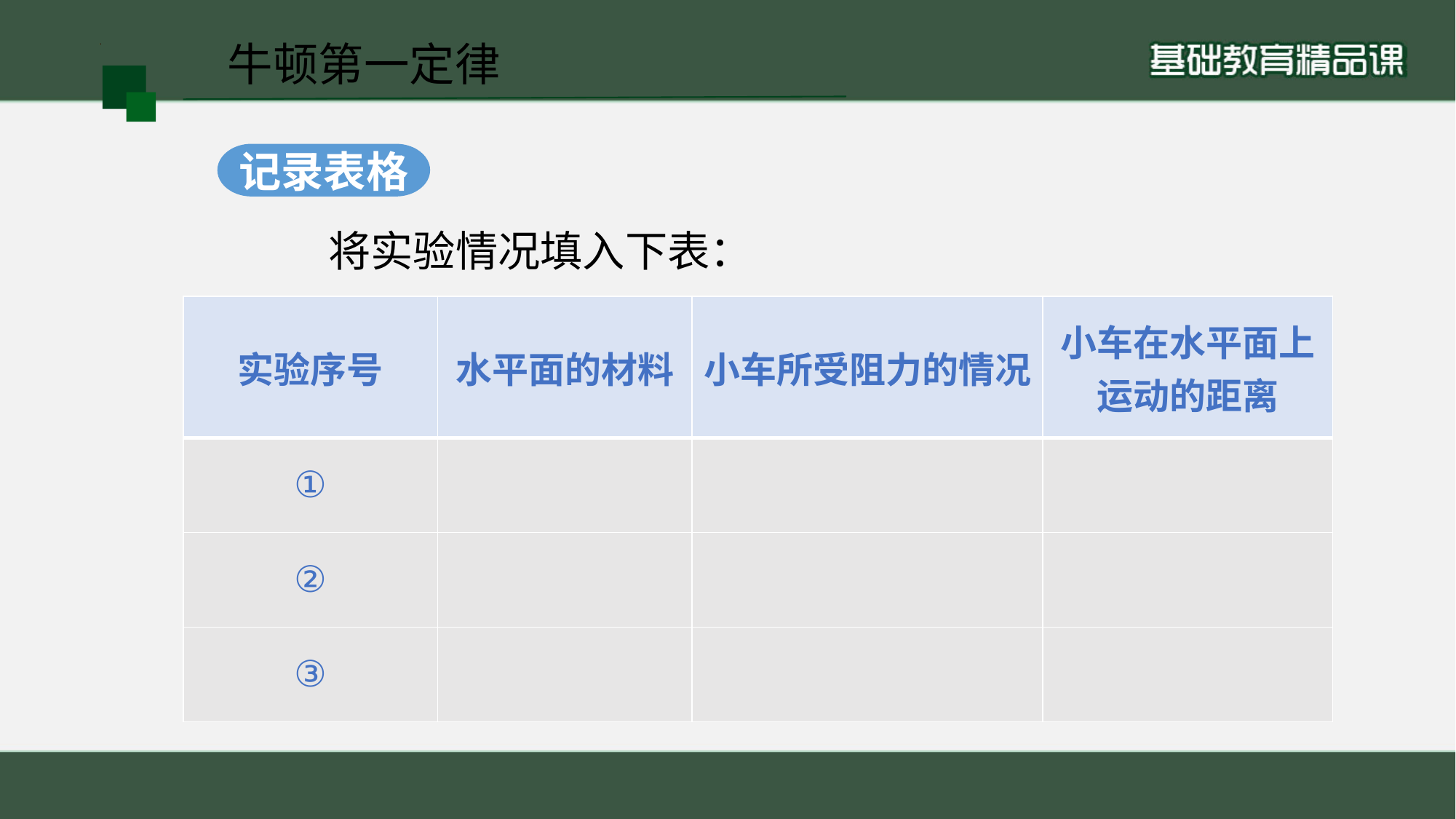

牛顿第一定律

记录表格
 将实验情况填入下表：
| 实验序号 | 水平面的材料 | 小车所受阻力的情况 | 小车在水平面上运动的距离 |
| --- | --- | --- | --- |
| ① |  |  |  |
| ② |  |  |  |
| ③ |  |  |  |